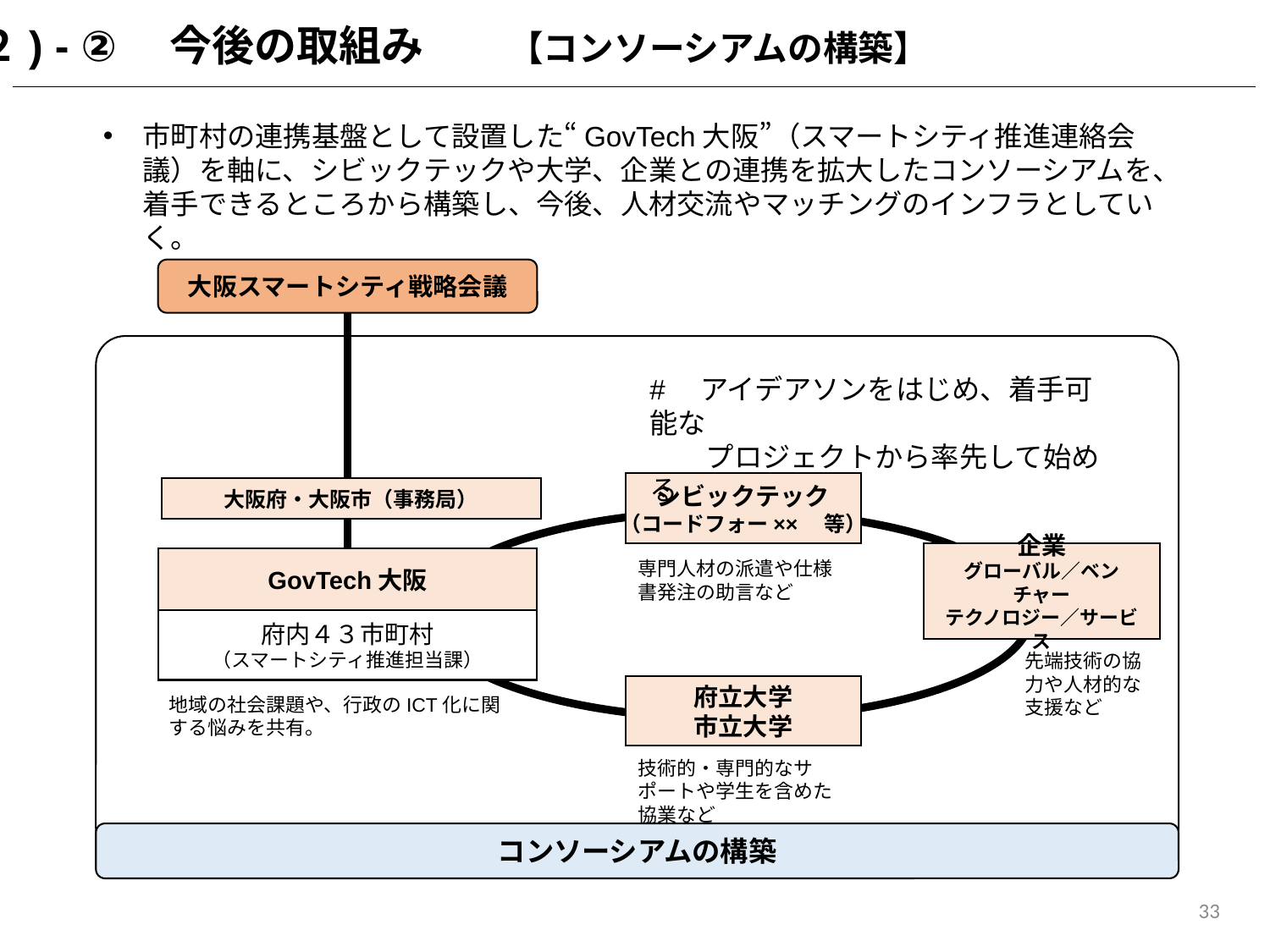

２) - ②　今後の取組み　　【コンソーシアムの構築】
市町村の連携基盤として設置した“GovTech大阪”（スマートシティ推進連絡会議）を軸に、シビックテックや大学、企業との連携を拡大したコンソーシアムを、着手できるところから構築し、今後、人材交流やマッチングのインフラとしていく。
大阪スマートシティ戦略会議

#　アイデアソンをはじめ、着手可能な
　　プロジェクトから率先して始める
シビックテック
（コードフォー××　等）
大阪府・大阪市（事務局）

企業
グローバル／ベンチャー
テクノロジー／サービス
GovTech大阪
専門人材の派遣や仕様書発注の助言など
府内４３市町村
（スマートシティ推進担当課）
先端技術の協力や人材的な支援など
府立大学
市立大学
地域の社会課題や、行政のICT化に関する悩みを共有。
技術的・専門的なサポートや学生を含めた協業など
コンソーシアムの構築
33